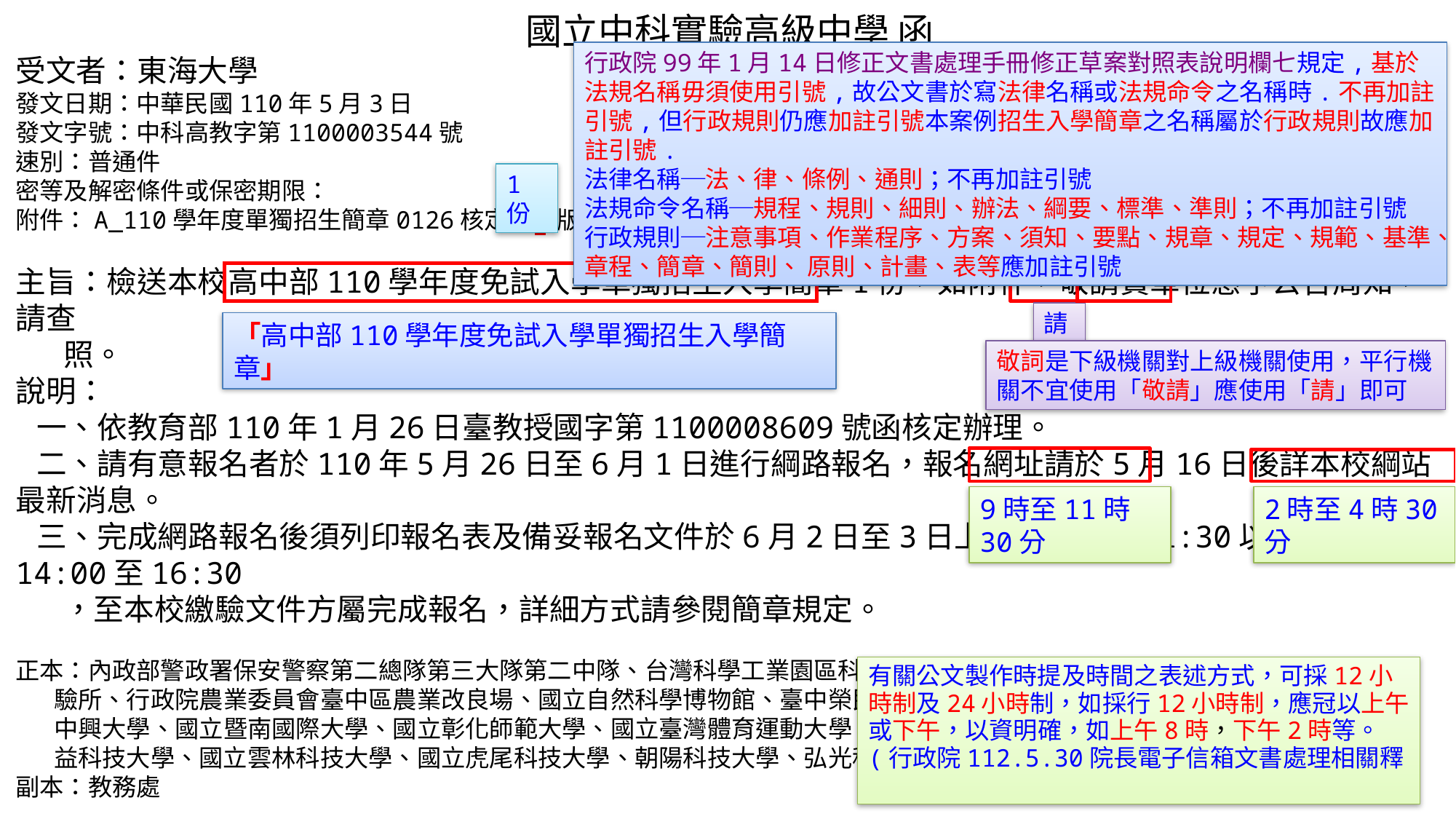

國立中科實驗高級中學 函
受文者：東海大學
發文日期：中華民國110年5月3日
發文字號：中科高教字第1100003544號
速別：普通件
密等及解密條件或保密期限：
附件：A_110學年度單獨招生簡章0126核定公告版 (1100003544-0-0.pdf)

主旨：檢送本校高中部110學年度免試入學單獨招生入學簡章1份，如附件，敬請貴單位惠予公告周知，請查
      照。
說明：
  一、依教育部110年1月26日臺教授國字第1100008609號函核定辦理。
  二、請有意報名者於110年5月26日至6月1日進行綱路報名，報名網址請於5月16日後詳本校綱站最新消息。
  三、完成網路報名後須列印報名表及備妥報名文件於6月2日至3日上午9:00至11:30以及下午14:00至16:30
      ，至本校繳驗文件方屬完成報名，詳細方式請參閱簡章規定。

正本：內政部警政署保安警察第二總隊第三大隊第二中隊、台灣科學工業園區科學工業同業公會、行政院農業委員會農業藥物毒物試
      驗所、行政院農業委員會臺中區農業改良場、國立自然科學博物館、臺中榮民總醫院、東海大學、逢甲大學、靜宜大學、國立
      中興大學、國立暨南國際大學、國立彰化師範大學、國立臺灣體育運動大學、國立臺中教育大學、國立臺中科技大學、國立勤
      益科技大學、國立雲林科技大學、國立虎尾科技大學、朝陽科技大學、弘光科技大學
副本：教務處

行政院99年1月14日修正文書處理手冊修正草案對照表說明欄七規定,基於法規名稱毋須使用引號,故公文書於寫法律名稱或法規命令之名稱時.不再加註引號,但行政規則仍應加註引號本案例招生入學簡章之名稱屬於行政規則故應加註引號.
法律名稱─法、律、條例、通則；不再加註引號
法規命令名稱─規程、規則、細則、辦法、綱要、標準、準則；不再加註引號
行政規則─注意事項、作業程序、方案、須知、要點、規章、規定、規範、基準、章程、簡章、簡則、 原則、計畫、表等應加註引號
1份

請
「高中部110學年度免試入學單獨招生入學簡章」
敬詞是下級機關對上級機關使用，平行機關不宜使用「敬請」應使用「請」即可

9時至11時30分
2時至4時30分
有關公文製作時提及時間之表述方式，可採12小時制及24小時制，如採行12小時制，應冠以上午或下午，以資明確，如上午8時，下午2時等。(行政院112.5.30院長電子信箱文書處理相關釋